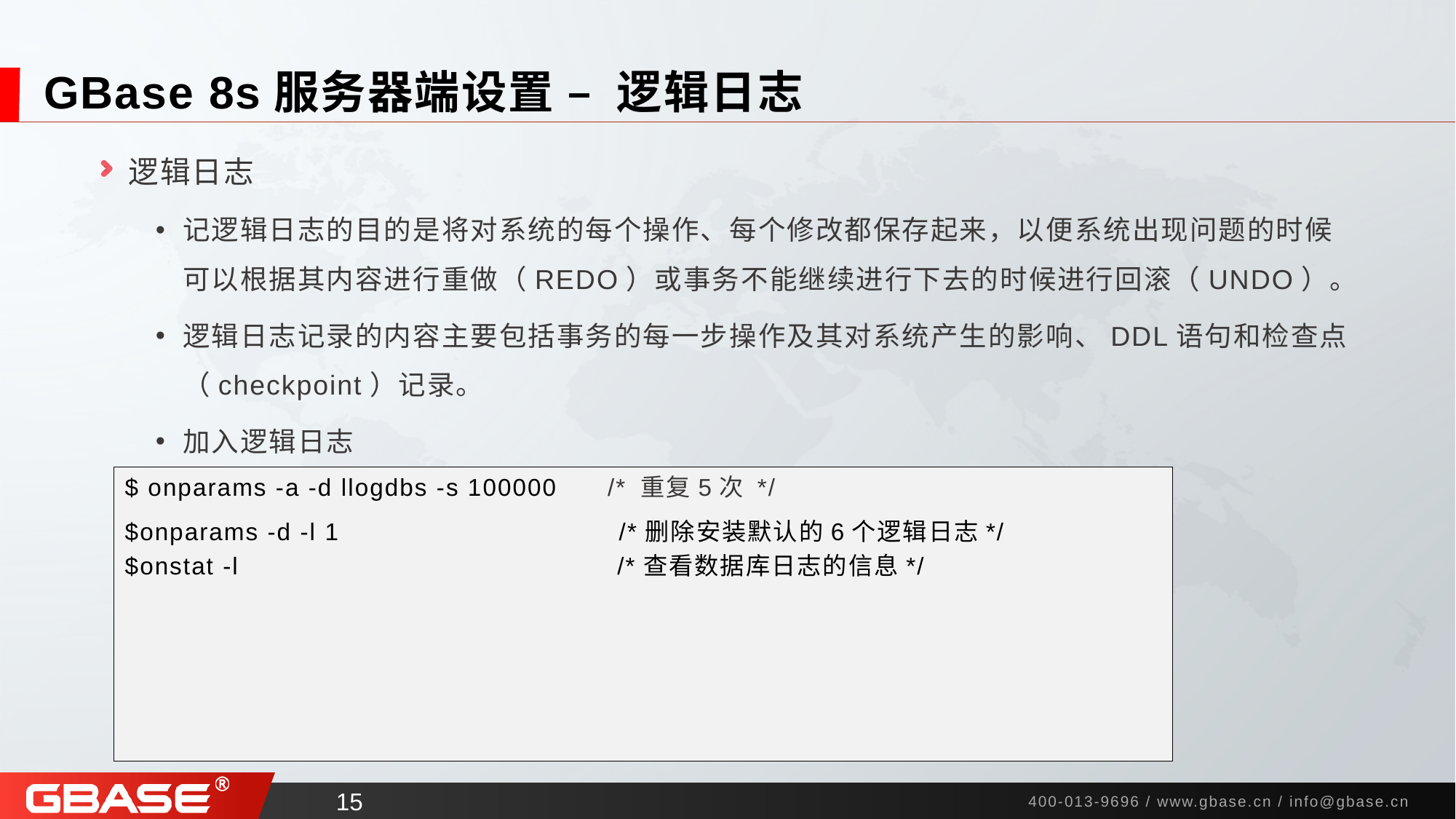

# GBase 8s服务器端设置 –  逻辑日志
逻辑日志
记逻辑日志的目的是将对系统的每个操作、每个修改都保存起来，以便系统出现问题的时候可以根据其内容进行重做（REDO）或事务不能继续进行下去的时候进行回滚（UNDO）。
逻辑日志记录的内容主要包括事务的每一步操作及其对系统产生的影响、DDL语句和检查点（checkpoint）记录。
加入逻辑日志

$ onparams -a -d llogdbs -s 100000      /* 重复5次 */
$onparams -d -l 1                                  /*删除安装默认的6个逻辑日志*/
$onstat -l                                              /*查看数据库日志的信息*/